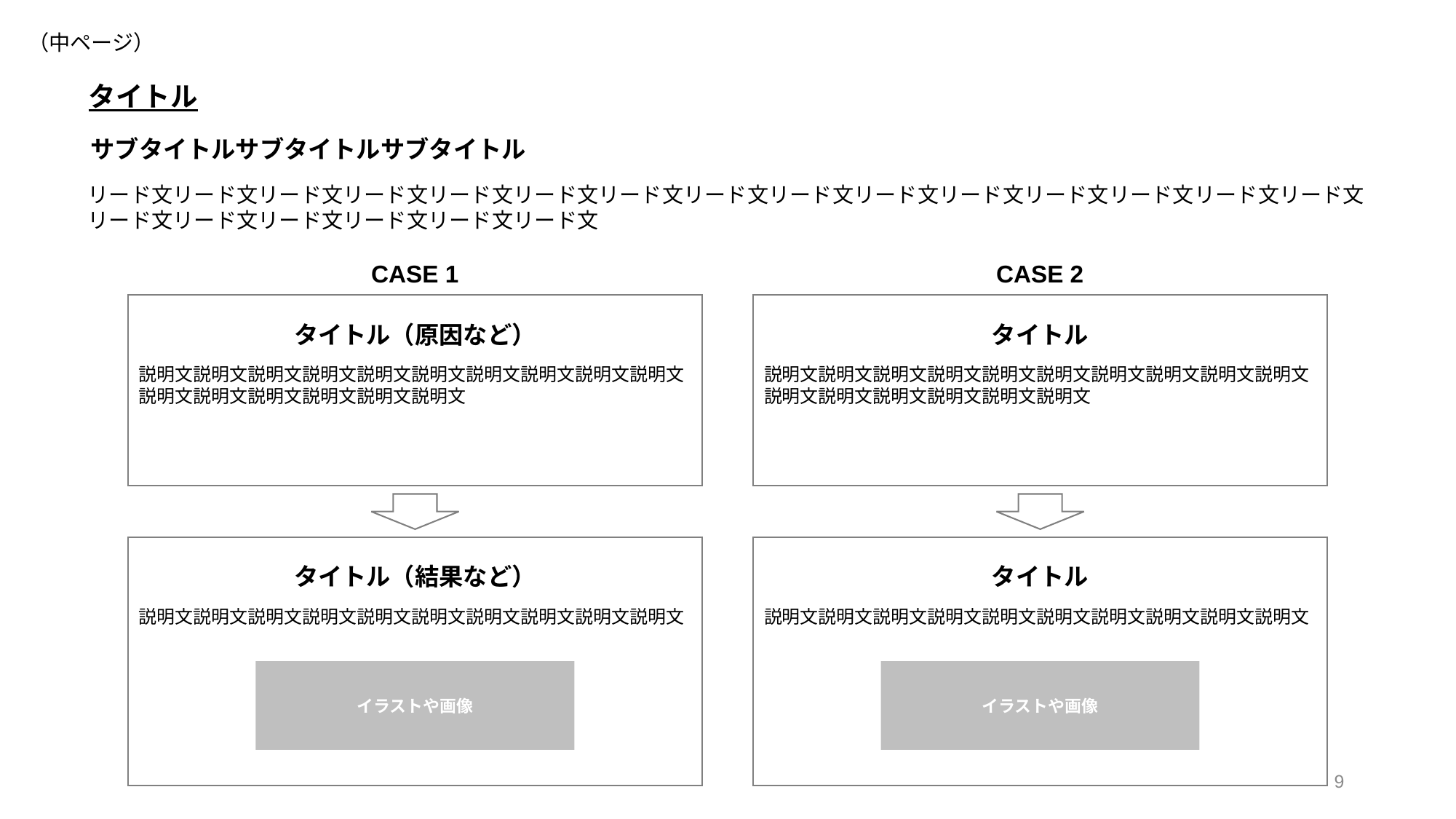

（中ページ）
タイトル
サブタイトルサブタイトルサブタイトル
リード文リード文リード文リード文リード文リード文リード文リード文リード文リード文リード文リード文リード文リード文リード文リード文リード文リード文リード文リード文リード文
CASE 1
CASE 2

タイトル（原因など）

説明文説明文説明文説明文説明文説明文説明文説明文説明文説明文説明文説明文説明文説明文説明文説明文

タイトル

説明文説明文説明文説明文説明文説明文説明文説明文説明文説明文説明文説明文説明文説明文説明文説明文

タイトル（結果など）

説明文説明文説明文説明文説明文説明文説明文説明文説明文説明文

タイトル

説明文説明文説明文説明文説明文説明文説明文説明文説明文説明文
イラストや画像
イラストや画像
9